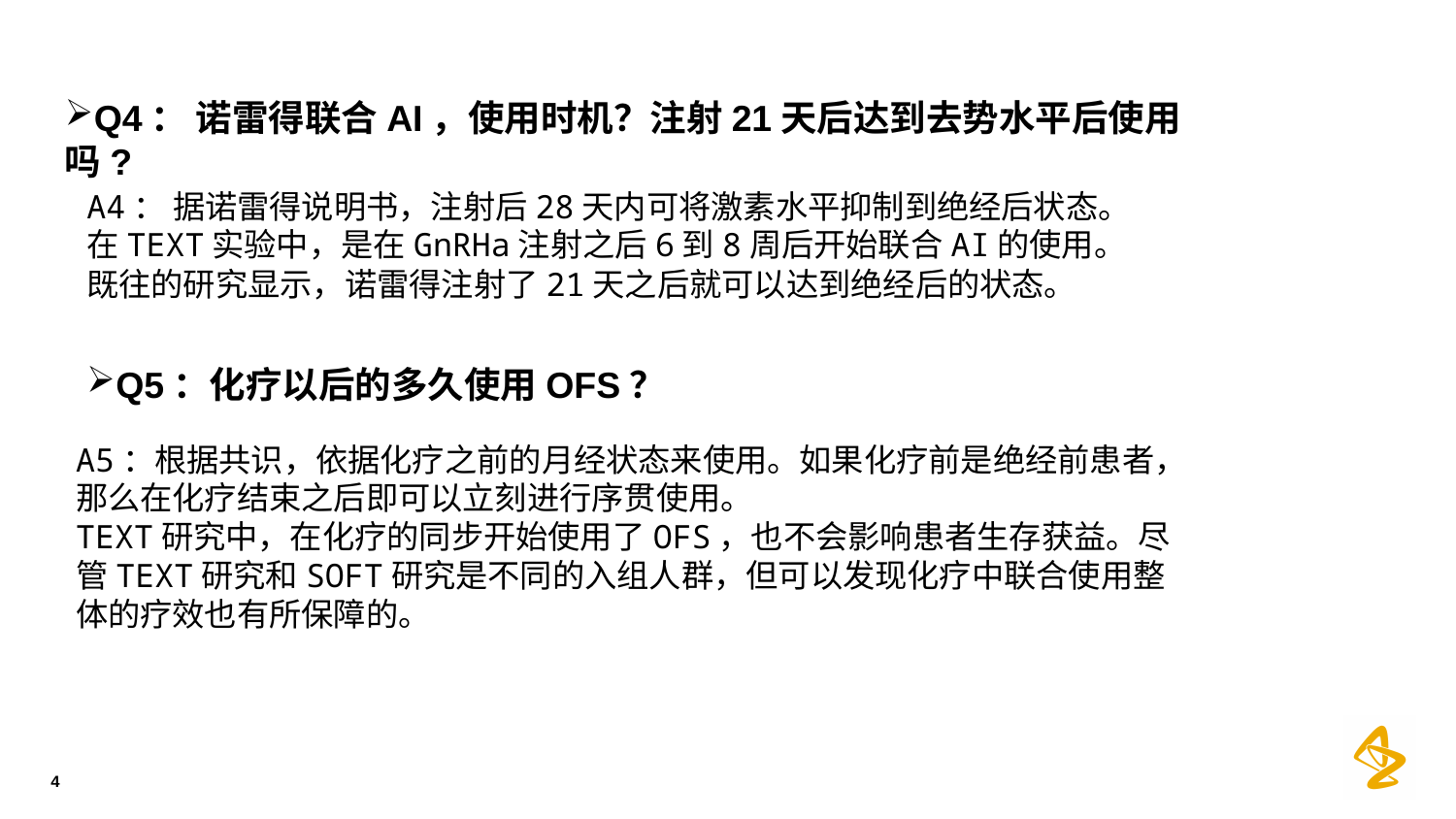

Q4： 诺雷得联合AI，使用时机？注射21天后达到去势水平后使用吗?
A4： 据诺雷得说明书，注射后28天内可将激素水平抑制到绝经后状态。
在TEXT实验中，是在GnRHa注射之后6到8周后开始联合AI的使用。
既往的研究显示，诺雷得注射了21天之后就可以达到绝经后的状态。
Q5：化疗以后的多久使用OFS？
A5：根据共识，依据化疗之前的月经状态来使用。如果化疗前是绝经前患者，那么在化疗结束之后即可以立刻进行序贯使用。
TEXT研究中，在化疗的同步开始使用了OFS，也不会影响患者生存获益。尽管TEXT研究和SOFT研究是不同的入组人群，但可以发现化疗中联合使用整体的疗效也有所保障的。
4